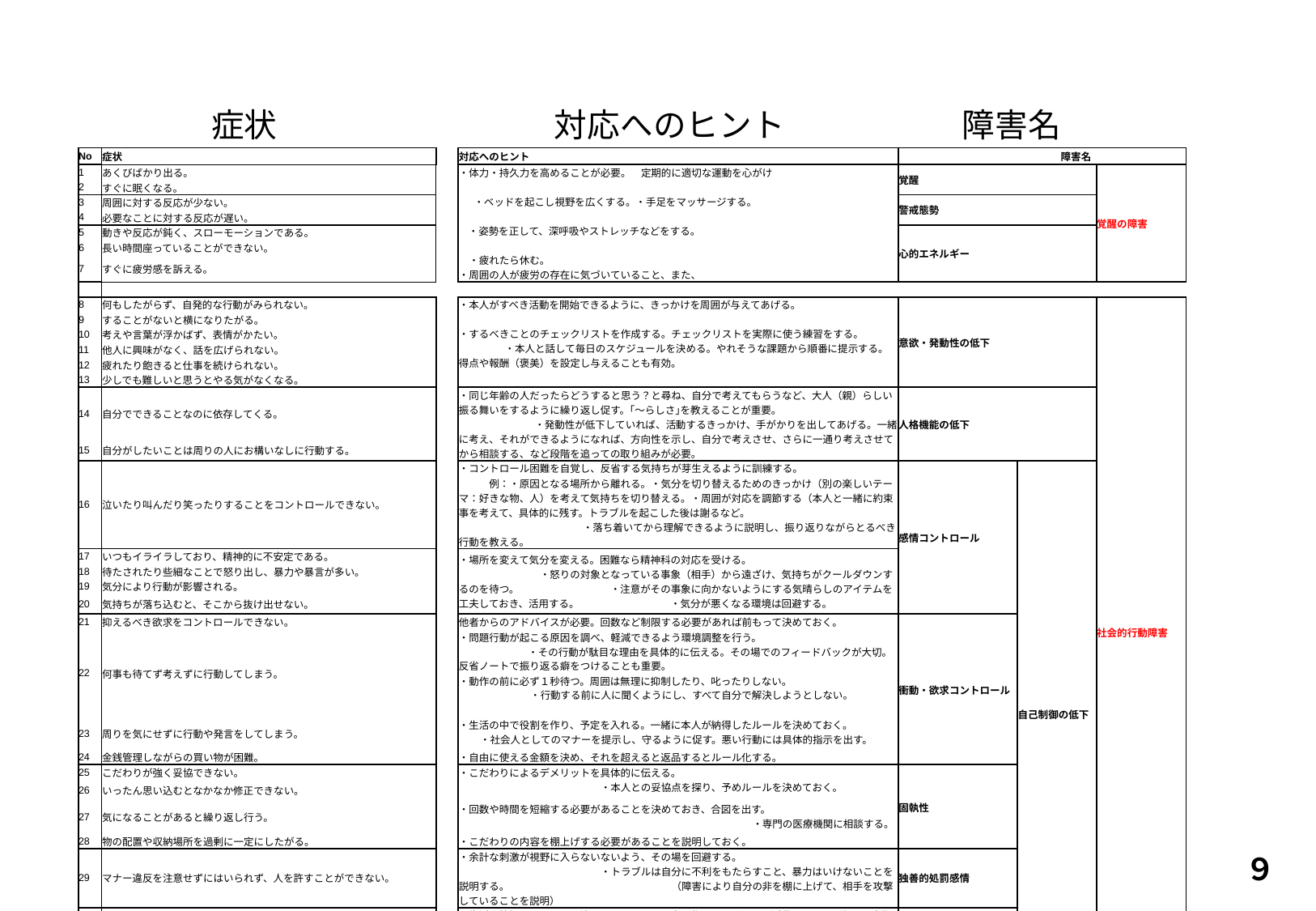

障害名
症状
対応へのヒント
| No | 症状 |  | 対応へのヒント | 障害名 |  |  |
| --- | --- | --- | --- | --- | --- | --- |
| 1 | あくびばかり出る。 |  | ・体力・持久力を高めることが必要。　定期的に適切な運動を心がけ　　　　　　　　　　 　・ベッドを起こし視野を広くする。・手足をマッサージする。　　　　　　　　　　　　　　　　　　 　 ・姿勢を正して、深呼吸やストレッチなどをする。　　　　　　　　　　　　　　　　　　　　　　　　　 　・疲れたら休む。 ・周囲の人が疲労の存在に気づいていること、また、 | 覚醒 |  | 覚醒の障害 |
| 2 | すぐに眠くなる。 |  |  |  |  |  |
| 3 | 周囲に対する反応が少ない。 |  |  | 警戒態勢 |  |  |
| 4 | 必要なことに対する反応が遅い。 |  |  |  |  |  |
| 5 | 動きや反応が鈍く、スローモーションである。 |  |  | 心的エネルギー |  |  |
| 6 | 長い時間座っていることができない。 |  |  |  |  |  |
| 7 | すぐに疲労感を訴える。 |  |  |  |  |  |
|  |  |  |  |  |  |  |
| 8 | 何もしたがらず、自発的な行動がみられない。 |  | ・本人がすべき活動を開始できるように、きっかけを周囲が与えてあげる。　　　　　　　　　　　　　　　　　　　　　　　　　　　　　　　　　　　　　　　　　　　　　　　　　 ・するべきことのチェックリストを作成する。チェックリストを実際に使う練習をする。　　　　　 　・本人と話して毎日のスケジュールを決める。やれそうな課題から順番に提示する。得点や報酬（褒美）を設定し与えることも有効。 | 意欲・発動性の低下 |  | 社会的行動障害 |
| 9 | することがないと横になりたがる。 |  |  |  |  |  |
| 10 | 考えや言葉が浮かばず、表情がかたい。 |  |  |  |  |  |
| 11 | 他人に興味がなく、話を広げられない。 |  |  |  |  |  |
| 12 | 疲れたり飽きると仕事を続けられない。 |  |  |  |  |  |
| 13 | 少しでも難しいと思うとやる気がなくなる。 |  |  |  |  |  |
| 14 | 自分でできることなのに依存してくる。 |  | ・同じ年齢の人だったらどうすると思う？と尋ね、自分で考えてもらうなど、大人（親）らしい振る舞いをするように繰り返し促す。｢～らしさ｣を教えることが重要。　　　　　　　 ・発動性が低下していれば、活動するきっかけ、手がかりを出してあげる。一緒に考え、それができるようになれば、方向性を示し、自分で考えさせ、さらに一通り考えさせてから相談する、など段階を追っての取り組みが必要。 | 人格機能の低下 |  |  |
| 15 | 自分がしたいことは周りの人にお構いなしに行動する。 |  |  |  |  |  |
| 16 | 泣いたり叫んだり笑ったりすることをコントロールできない。 |  | ・コントロール困難を自覚し、反省する気持ちが芽生えるように訓練する。　　　　　　　　　　　　例：・原因となる場所から離れる。・気分を切り替えるためのきっかけ（別の楽しいテーマ：好きな物、人）を考えて気持ちを切り替える。・周囲が対応を調節する（本人と一緒に約束事を考えて、具体的に残す。トラブルを起こした後は謝るなど。　　　　　　　　　　　　　　　　 　・落ち着いてから理解できるように説明し、振り返りながらとるべき行動を教える。 | 感情コントロール | 自己制御の低下 |  |
| 17 | いつもイライラしており、精神的に不安定である。 |  | ・場所を変えて気分を変える。困難なら精神科の対応を受ける。　　　　　　　　　　　　　　　　　　　　　　・怒りの対象となっている事象（相手）から遠ざけ、気持ちがクールダウンするのを待つ。　　　　　　　　　・注意がその事象に向かないようにする気晴らしのアイテムを工夫しておき、活用する。　　　　　　　　　・気分が悪くなる環境は回避する。 |  |  |  |
| 18 | 待たされたり些細なことで怒り出し、暴力や暴言が多い。 |  |  |  |  |  |
| 19 | 気分により行動が影響される。 |  |  |  |  |  |
| 20 | 気持ちが落ち込むと、そこから抜け出せない。 |  |  |  |  |  |
| 21 | 抑えるべき欲求をコントロールできない。 |  | 他者からのアドバイスが必要。回数など制限する必要があれば前もって決めておく。 | 衝動・欲求コントロール |  |  |
| 22 | 何事も待てず考えずに行動してしまう。 |  | ・問題行動が起こる原因を調べ、軽減できるよう環境調整を行う。　　　　　　　　　　　　　　 　・その行動が駄目な理由を具体的に伝える。その場でのフィードバックが大切。反省ノートで振り返る癖をつけることも重要。 ・動作の前に必ず１秒待つ。周囲は無理に抑制したり、叱ったりしない。　　　　　　　　　　　 　・行動する前に人に聞くようにし、すべて自分で解決しようとしない。 |  |  |  |
| 23 | 周りを気にせずに行動や発言をしてしまう。 |  | ・生活の中で役割を作り、予定を入れる。一緒に本人が納得したルールを決めておく。　　 　・社会人としてのマナーを提示し、守るように促す。悪い行動には具体的指示を出す。 |  |  |  |
| 24 | 金銭管理しながらの買い物が困難。 |  | ・自由に使える金額を決め、それを超えると返品するとルール化する。 |  |  |  |
| 25 | こだわりが強く妥協できない。 |  | ・こだわりによるデメリットを具体的に伝える。　　　　　　　　　　　　　　　　　　　　　　　　　　　　　　　　　　　・本人との妥協点を探り、予めルールを決めておく。 | 固執性 |  |  |
| 26 | いったん思い込むとなかなか修正できない。 |  |  |  |  |  |
| 27 | 気になることがあると繰り返し行う。 |  | ・回数や時間を短縮する必要があることを決めておき、合図を出す。　　　　　　　　　　　　　　　　　　　　　　　　　　　　　　　　　　　　　　　　　・専門の医療機関に相談する。 |  |  |  |
| 28 | 物の配置や収納場所を過剰に一定にしたがる。 |  | ・こだわりの内容を棚上げする必要があることを説明しておく。 |  |  |  |
| 29 | マナー違反を注意せずにはいられず、人を許すことができない。 |  | ・余計な刺激が視野に入らないないよう、その場を回避する。　　　　　　　　　　　　　　　　　　　　　　　　　　　　　・トラブルは自分に不利をもたらすこと、暴力はいけないことを説明する。　　　　　　　　　　　　　　　　（障害により自分の非を棚に上げて、相手を攻撃していることを説明） | 独善的処罰感情 |  |  |
| 30 | 日中すべきことがわからない。 |  | ・生活の枠組みやルールを決め、スケジュール表を作り、その通りに活動することを促す。定期的に通う場所があるとメリハリがつく。 | 生活リズムの乱れ |  |  |
| 31 | 時間の管理が困難である。 |  | ・生活リズムの確立は、睡眠と食事など健康維持、再発防止に必要なことを説明。 |  |  |  |
| 32 | 昼夜が逆転する（意欲・発動性低下による）。 |  |  |  |  |  |
９